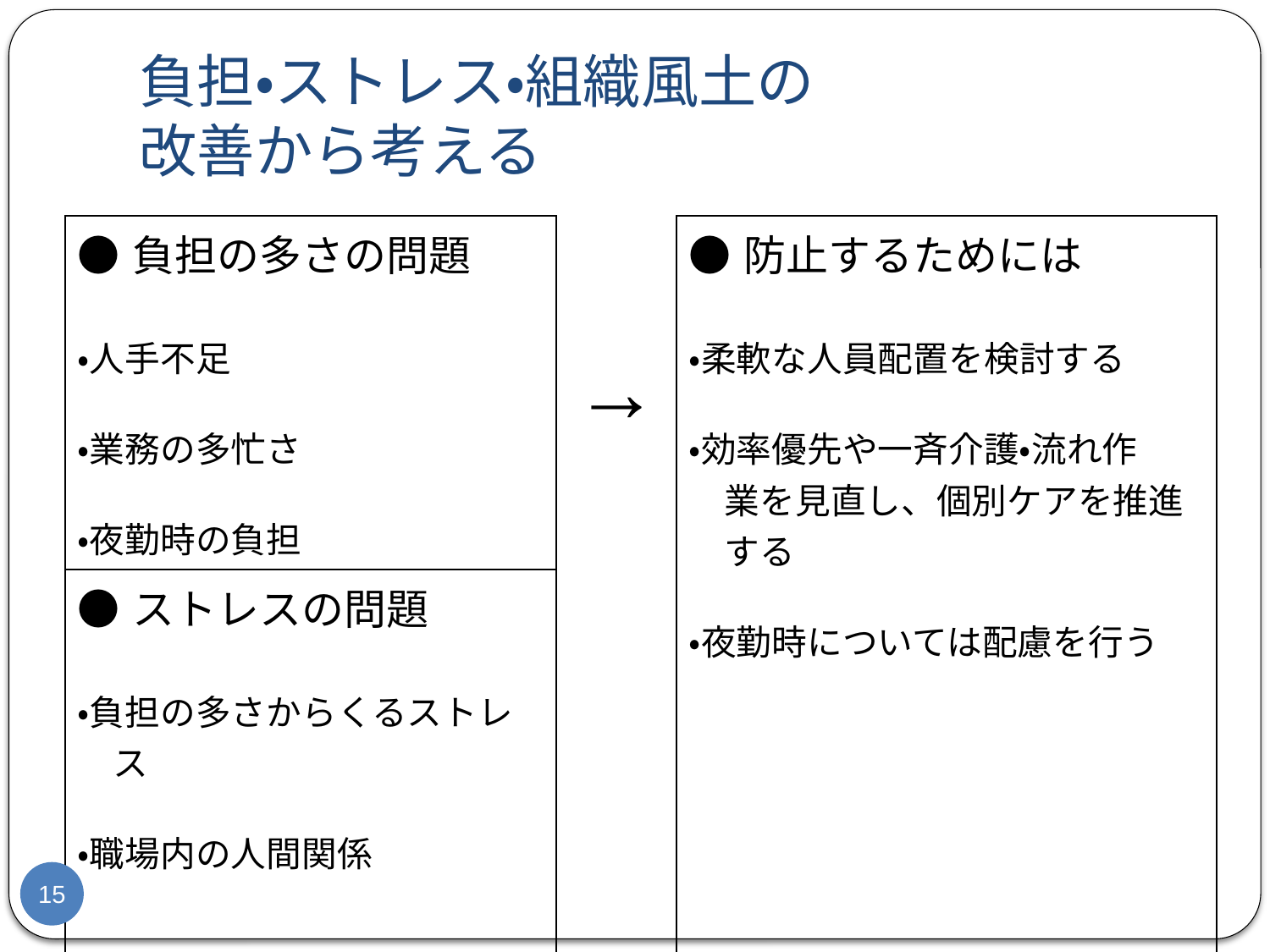

# 負担・ストレス・組織風土の 改善から考える
| ●負担の多さの問題 ・人手不足 ・業務の多忙さ ・夜勤時の負担 | → | ●防止するためには ・柔軟な人員配置を検討する ・効率優先や一斉介護・流れ作 　業を見直し、個別ケアを推進 　する ・夜勤時については配慮を行う |
| --- | --- | --- |
| ●ストレスの問題 ・負担の多さからくるストレ 　ス ・職場内の人間関係 |  |  |
15